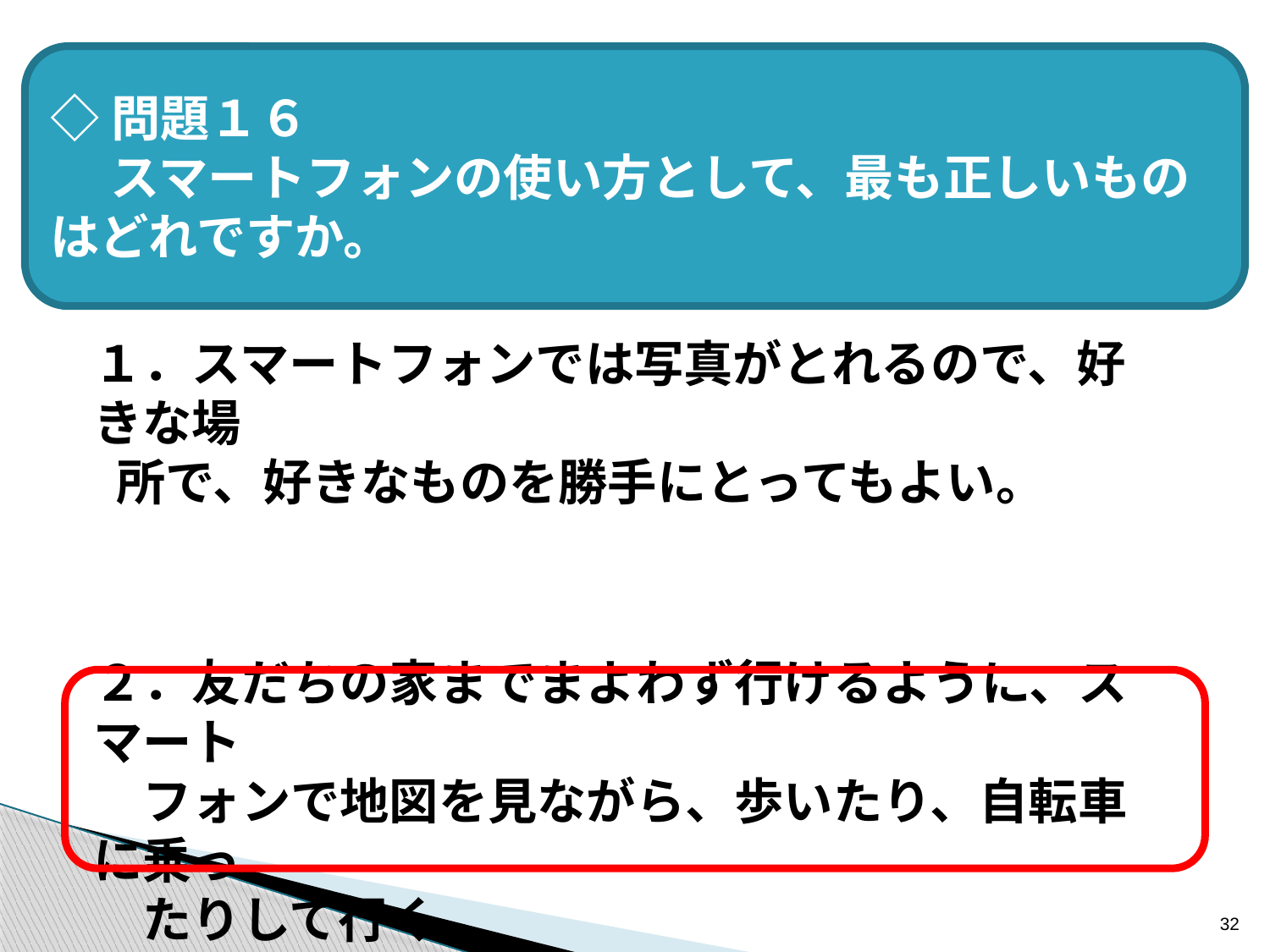

◇問題１６
　 スマートフォンの使い方として、最も正しいものはどれですか。
１．スマートフォンでは写真がとれるので、好きな場
 所で、好きなものを勝手にとってもよい。

２．友だちの家までまよわず行けるように、スマート
　フォンで地図を見ながら、歩いたり、自転車に乗っ
　たりして行く。

３．無料で使えるアプリを見つけたら、パソコンやス
  マートフォンにほぞんする前に、家の人など、近く
  の大人に使っていいか聞いてみる。

32